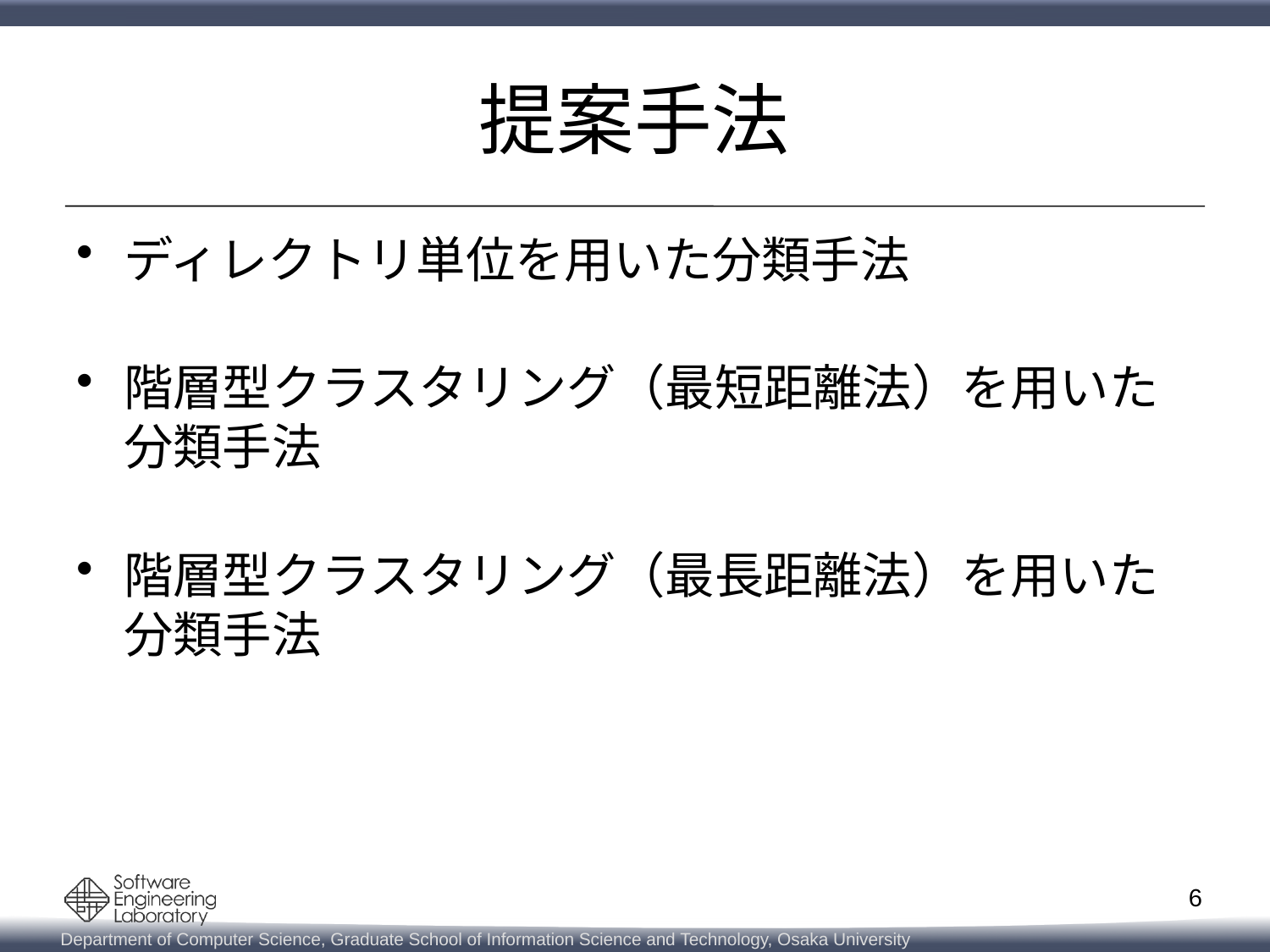

# 提案手法
ディレクトリ単位を用いた分類手法

階層型クラスタリング（最短距離法）を用いた
分類手法

階層型クラスタリング（最長距離法）を用いた
分類手法
6